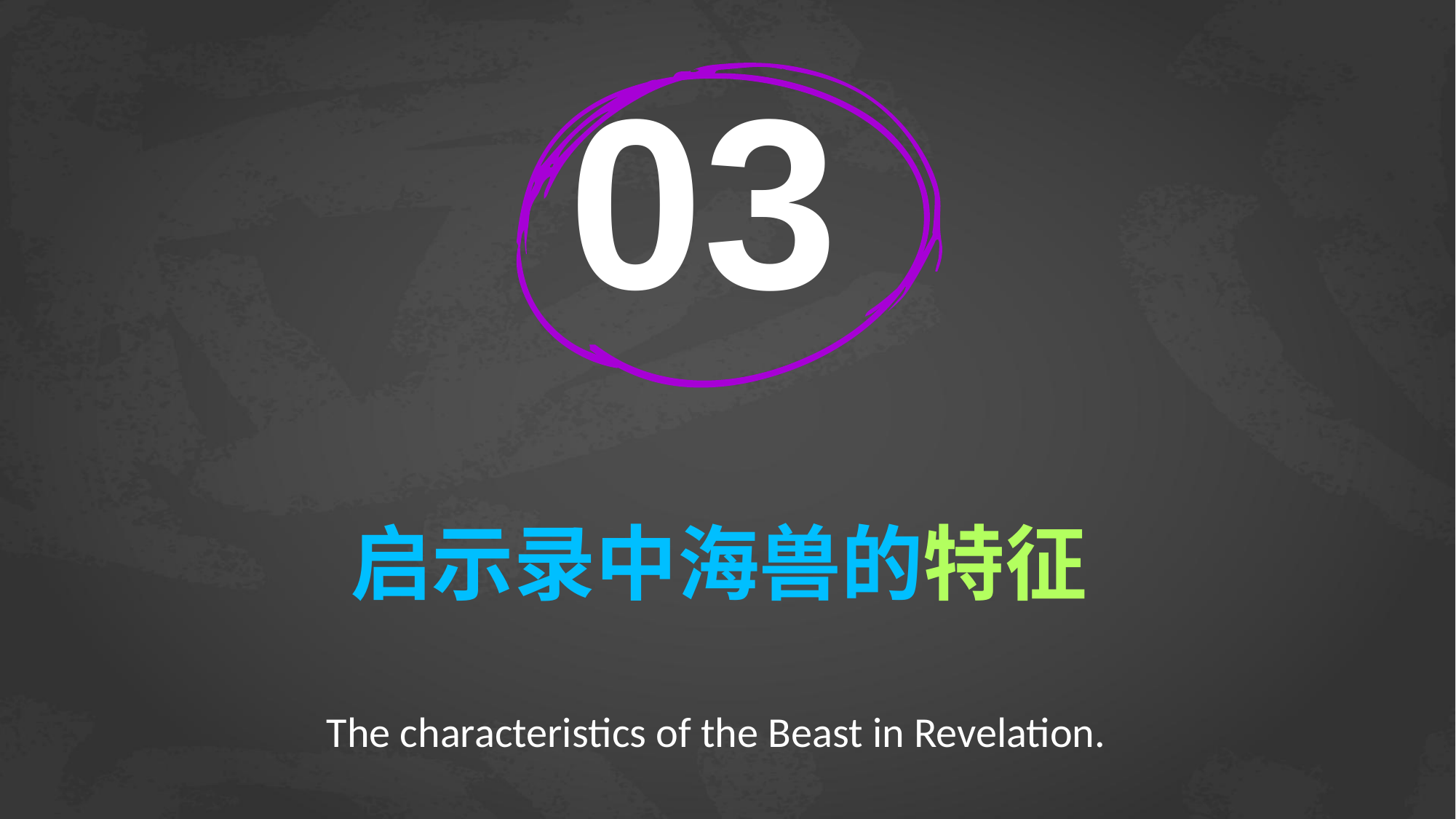

03
# 启示录中海兽的特征
The characteristics of the Beast in Revelation.